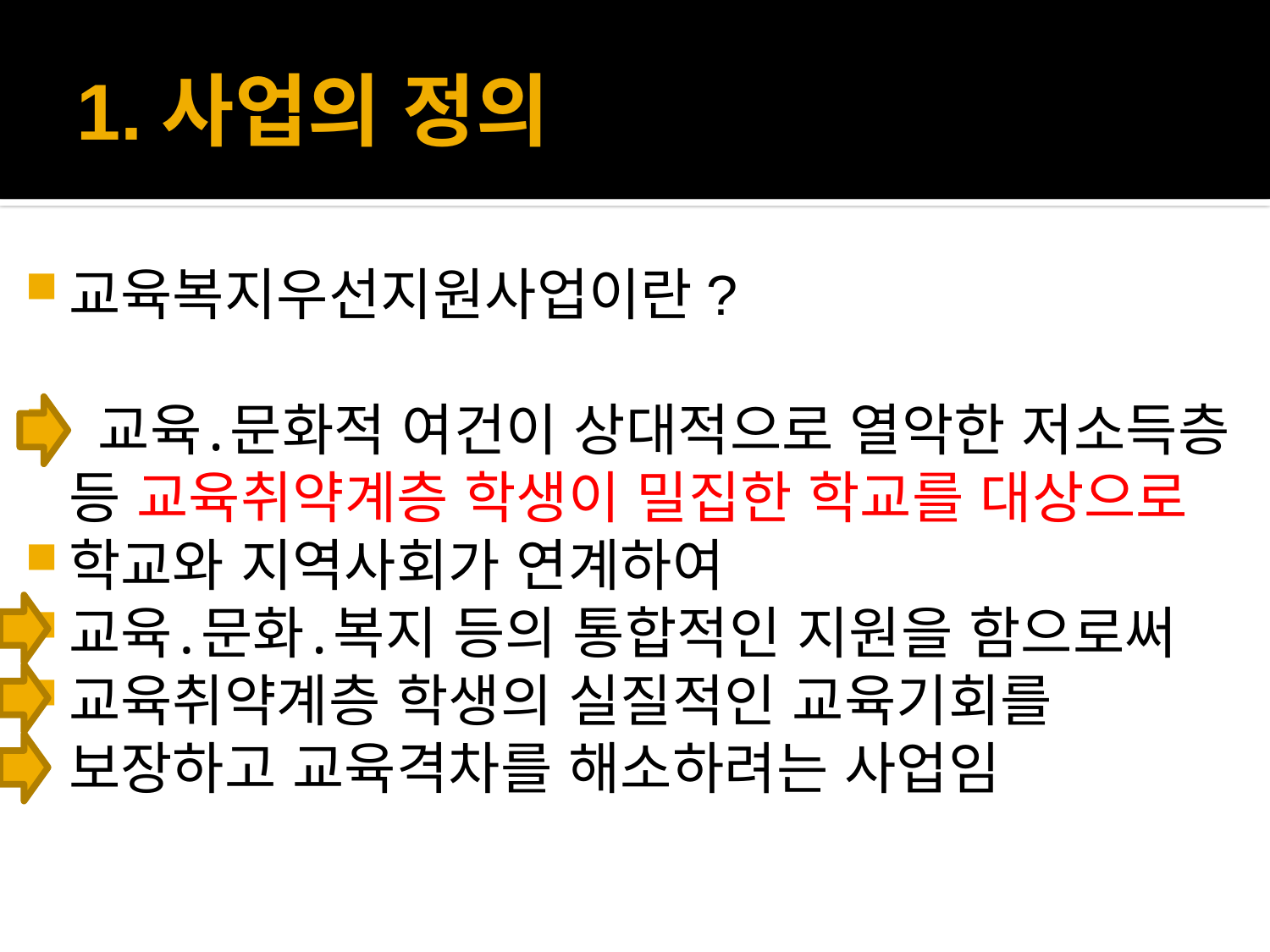

# 1.사업의 정의
교육복지우선지원사업이란?

 교육․문화적 여건이 상대적으로 열악한 저소득층 등 교육취약계층 학생이 밀집한 학교를 대상으로
학교와 지역사회가 연계하여
교육․문화․복지 등의 통합적인 지원을 함으로써
교육취약계층 학생의 실질적인 교육기회를 보장하고 교육격차를 해소하려는 사업임